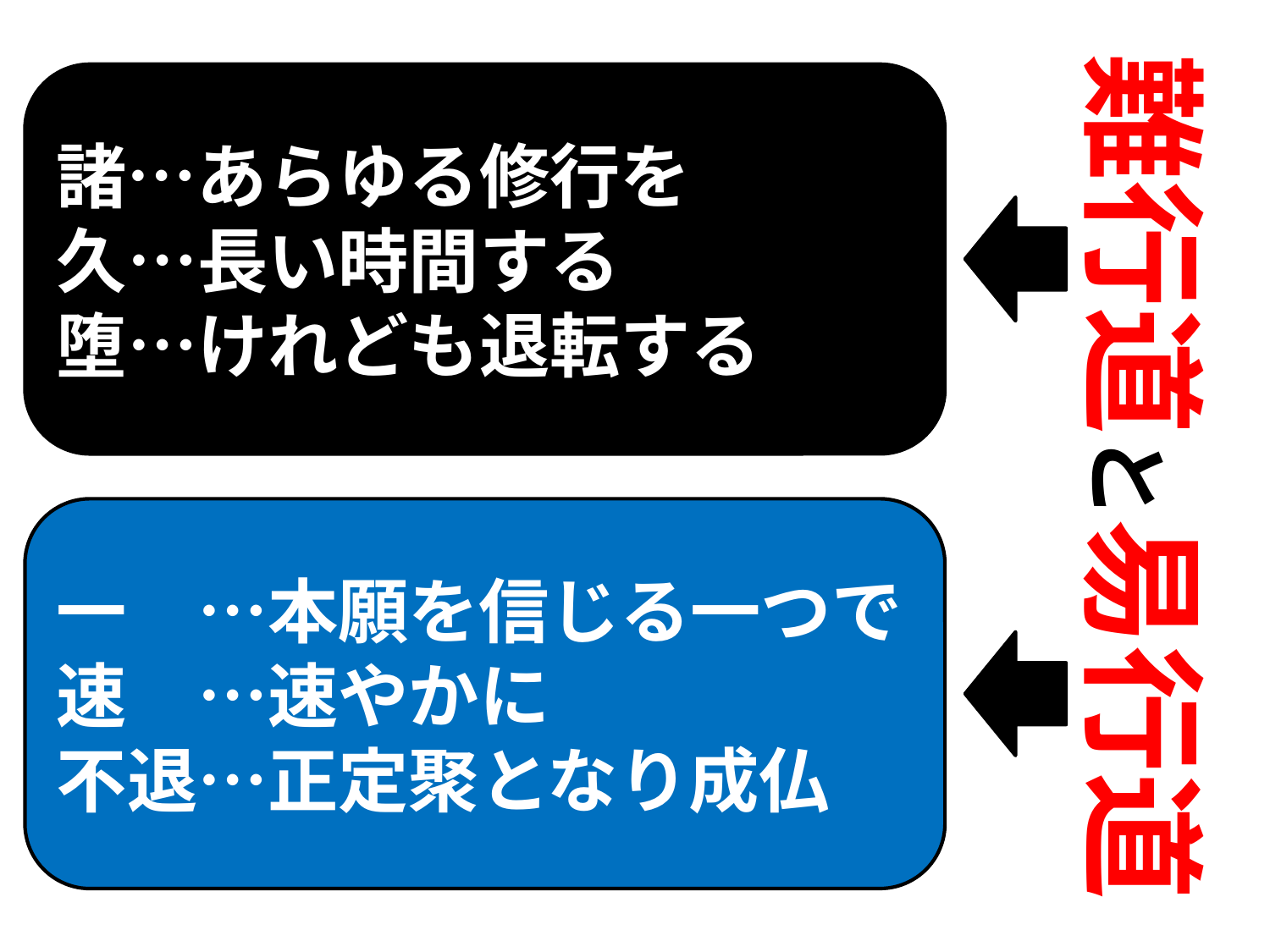

難行道と易行道

諸…あらゆる修行を
久…長い時間する
堕…けれども退転する

一　…本願を信じる一つで
速　…速やかに
不退…正定聚となり成仏